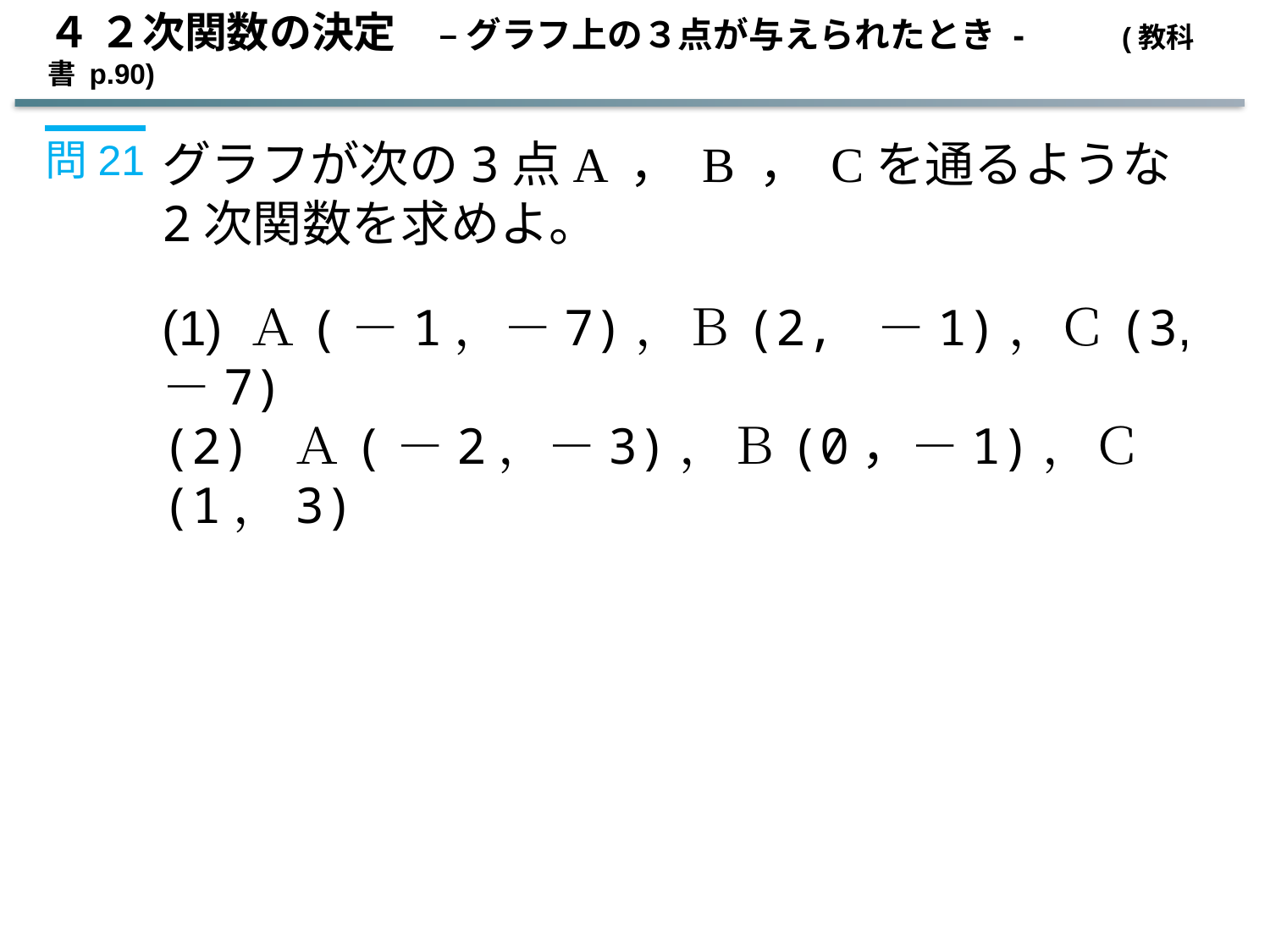

４ ２次関数の決定　– グラフ上の３点が与えられたとき -          (教科書 p.90)
グラフが次の3点A ， B ， Cを通るような2次関数を求めよ。
問21
(1) Ａ(－1，－7)，Ｂ(2, －1)，Ｃ(3, －7)
(2) Ａ(－2，－3)，Ｂ(0，－1)，Ｃ(1，3)